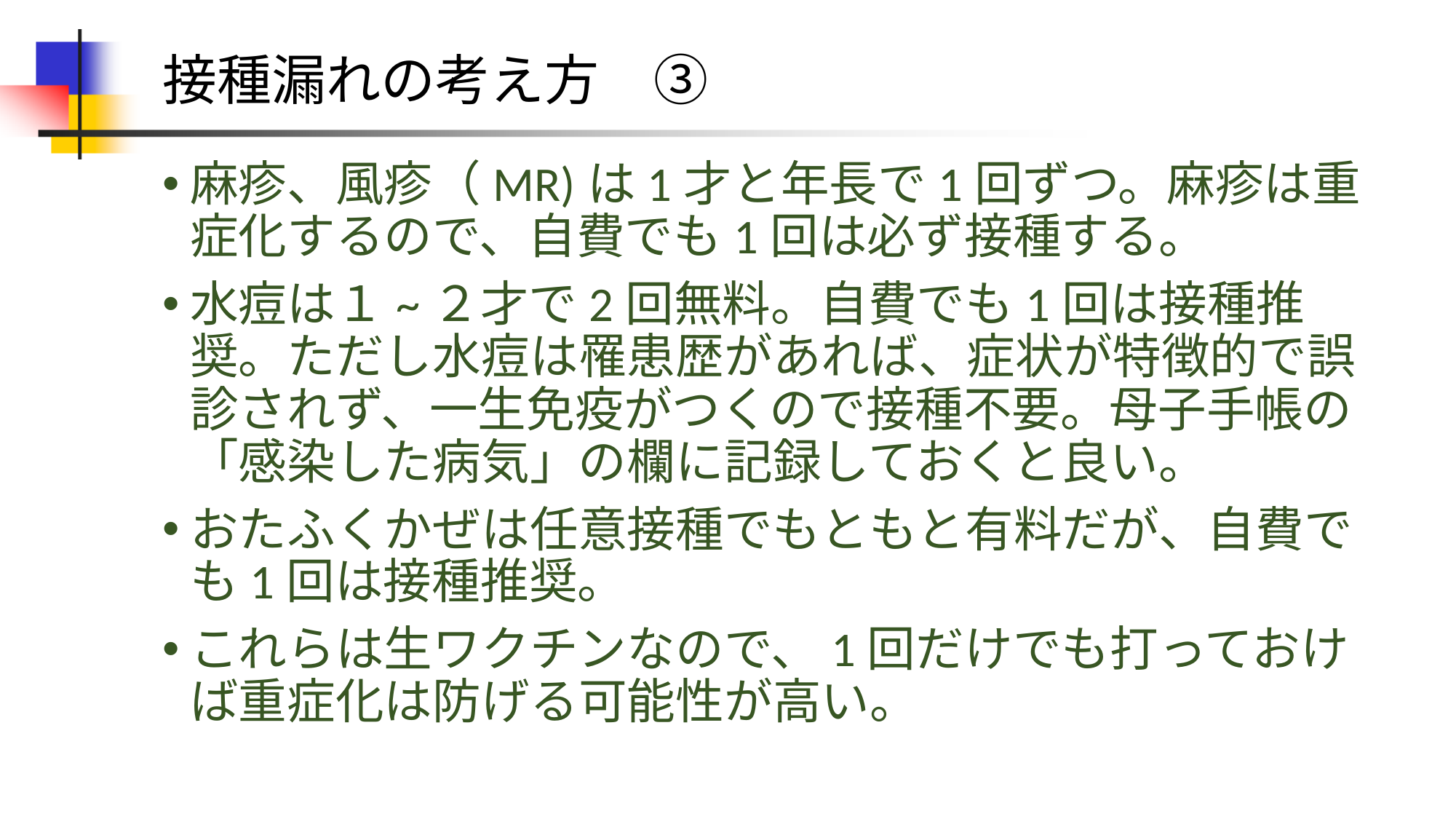

# 接種漏れの考え方　③
麻疹、風疹（MR)は1才と年長で1回ずつ。麻疹は重症化するので、自費でも1回は必ず接種する。
水痘は１~２才で2回無料。自費でも1回は接種推奨。ただし水痘は罹患歴があれば、症状が特徴的で誤診されず、一生免疫がつくので接種不要。母子手帳の「感染した病気」の欄に記録しておくと良い。
おたふくかぜは任意接種でもともと有料だが、自費でも1回は接種推奨。
これらは生ワクチンなので、1回だけでも打っておけば重症化は防げる可能性が高い。